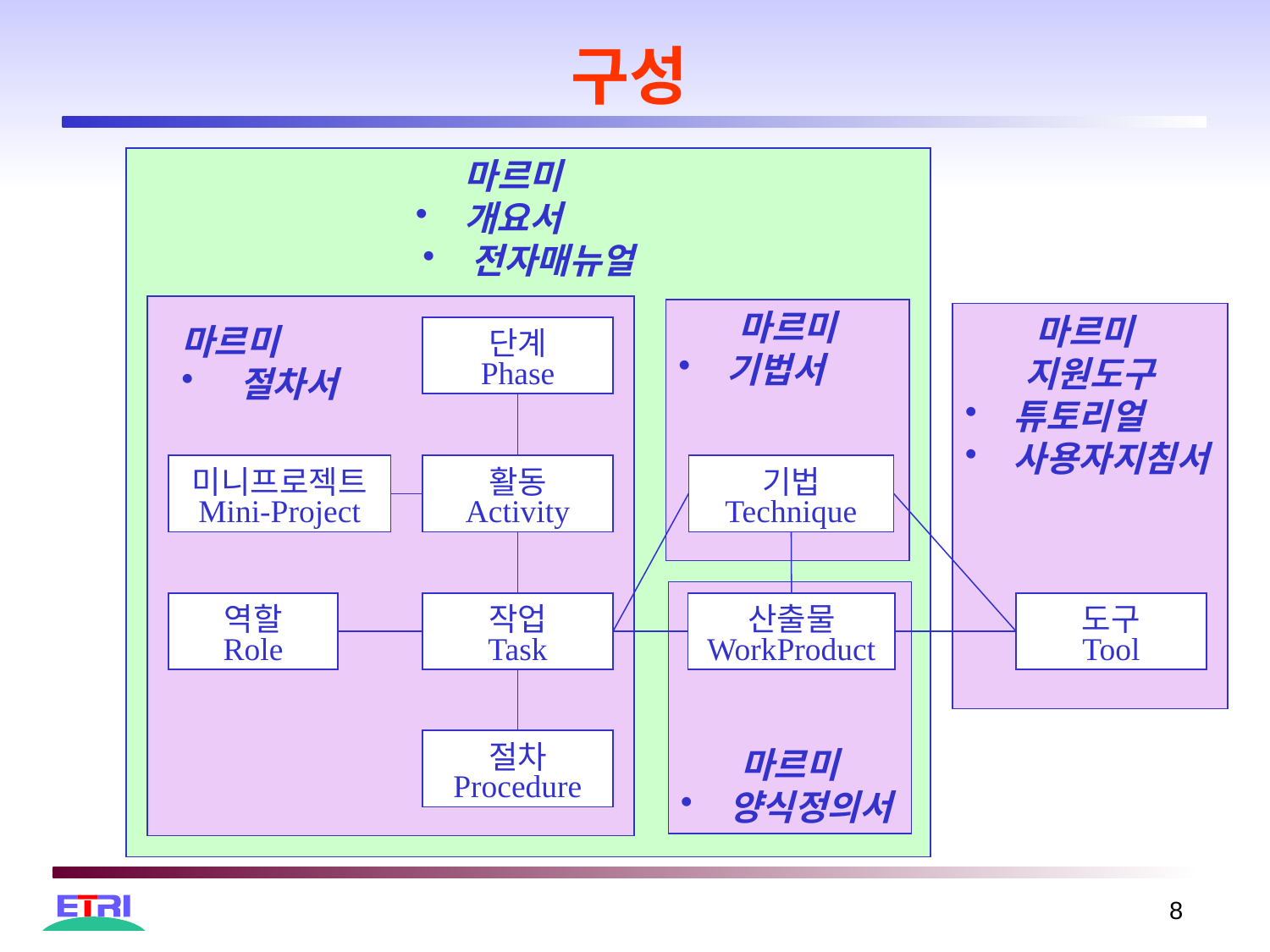

# 구성
마르미
 개요서
 전자매뉴얼

마르미
 기법서
마르미
지원도구
 튜토리얼
 사용자지침서
마르미
  절차서
단계
Phase
미니프로젝트
Mini-Project
활동
Activity
기법
Technique
마르미
 양식정의서
역할
Role
작업
Task
산출물
WorkProduct
도구
Tool
절차
Procedure

8